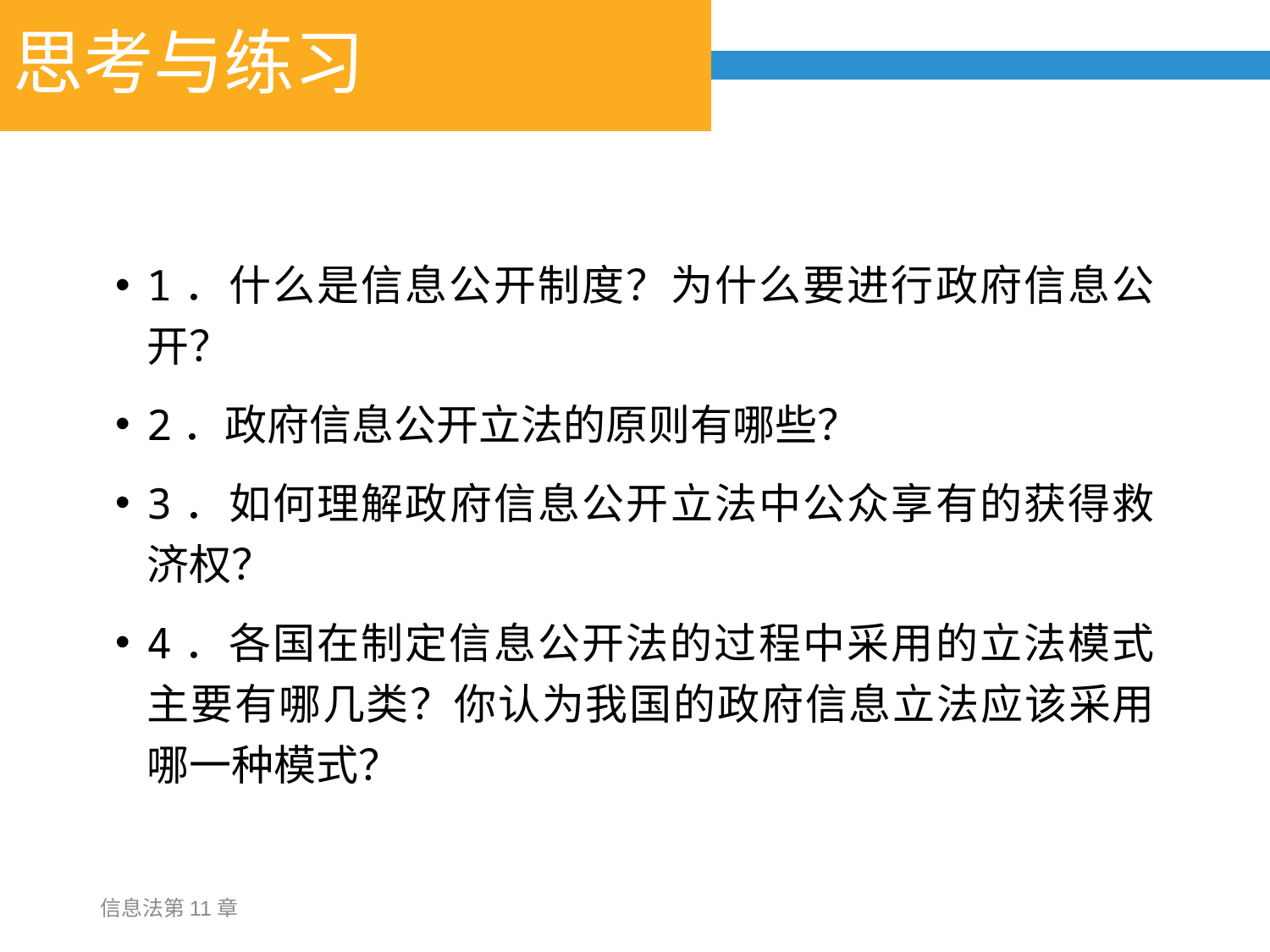

# 思考与练习
1．什么是信息公开制度？为什么要进行政府信息公开？
2．政府信息公开立法的原则有哪些？
3．如何理解政府信息公开立法中公众享有的获得救济权？
4．各国在制定信息公开法的过程中采用的立法模式主要有哪几类？你认为我国的政府信息立法应该采用哪一种模式？

信息法第11章